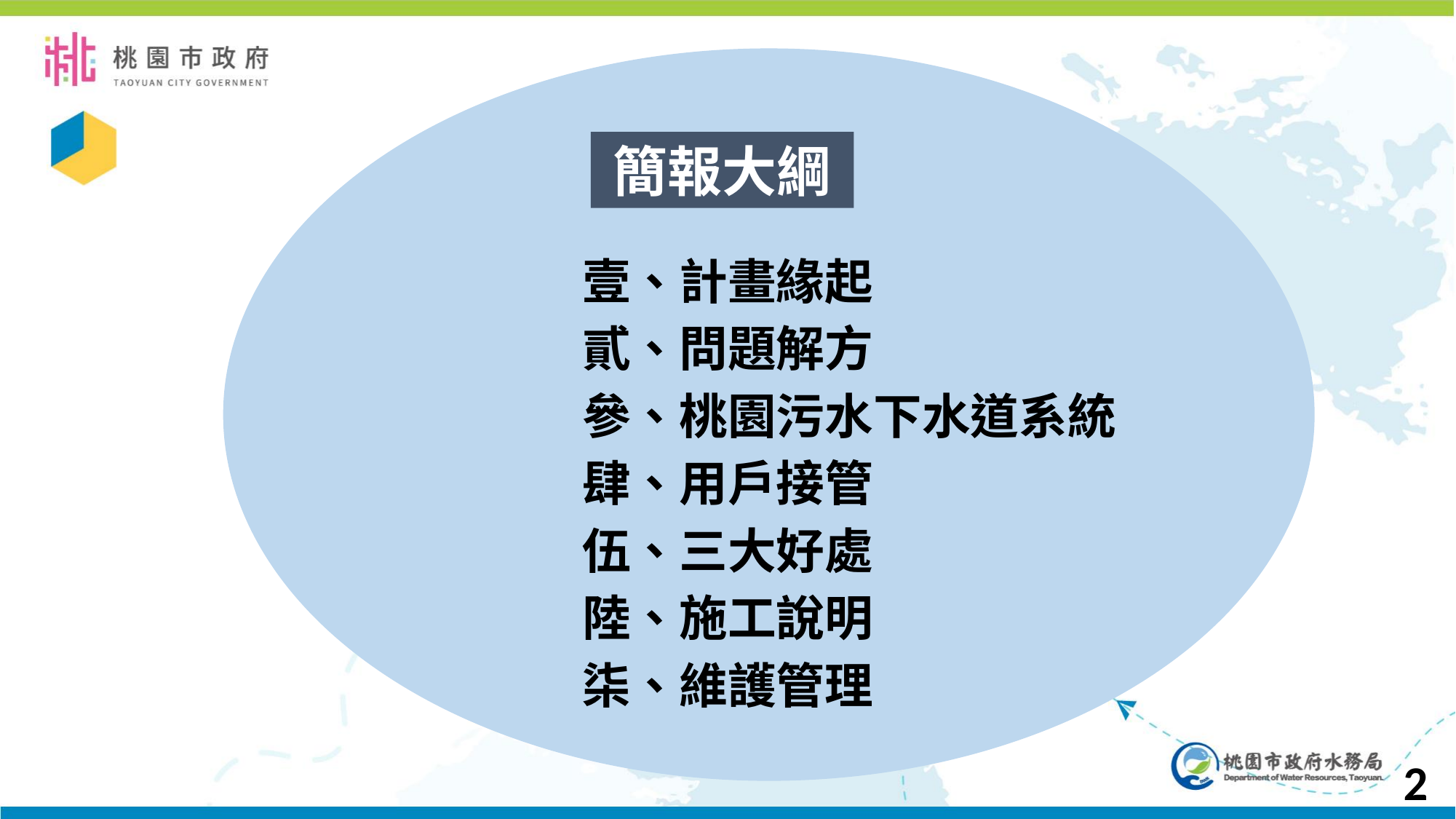

簡報大綱
壹、計畫緣起
貳、問題解方
參、桃園污水下水道系統
肆、用戶接管
伍、三大好處
陸、施工說明
柒、維護管理
2